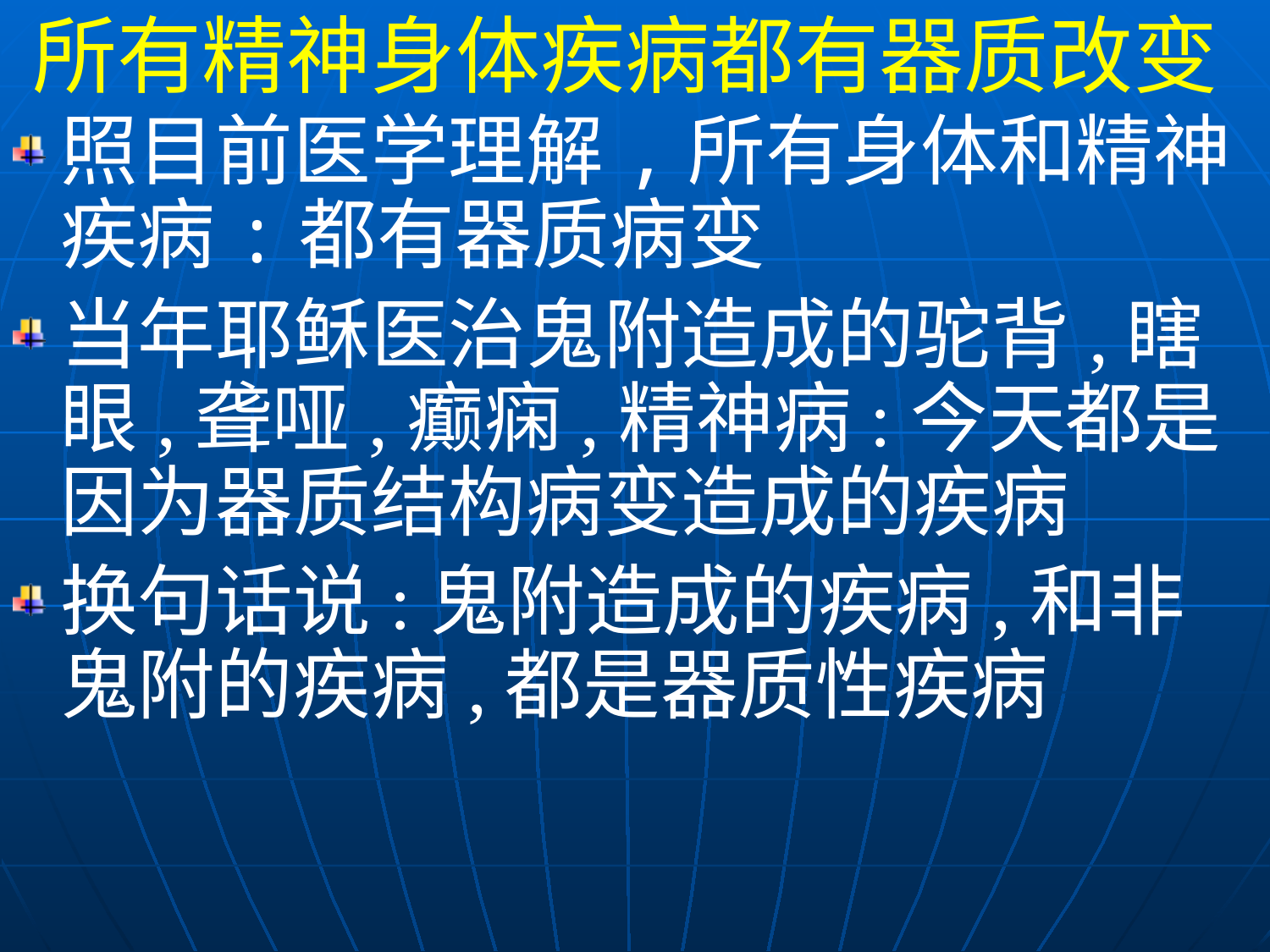

所有精神身体疾病都有器质改变
照目前医学理解,所有身体和精神疾病:都有器质病变
当年耶稣医治鬼附造成的驼背,瞎眼,聋哑,癫痫,精神病:今天都是因为器质结构病变造成的疾病
换句话说:鬼附造成的疾病,和非鬼附的疾病,都是器质性疾病